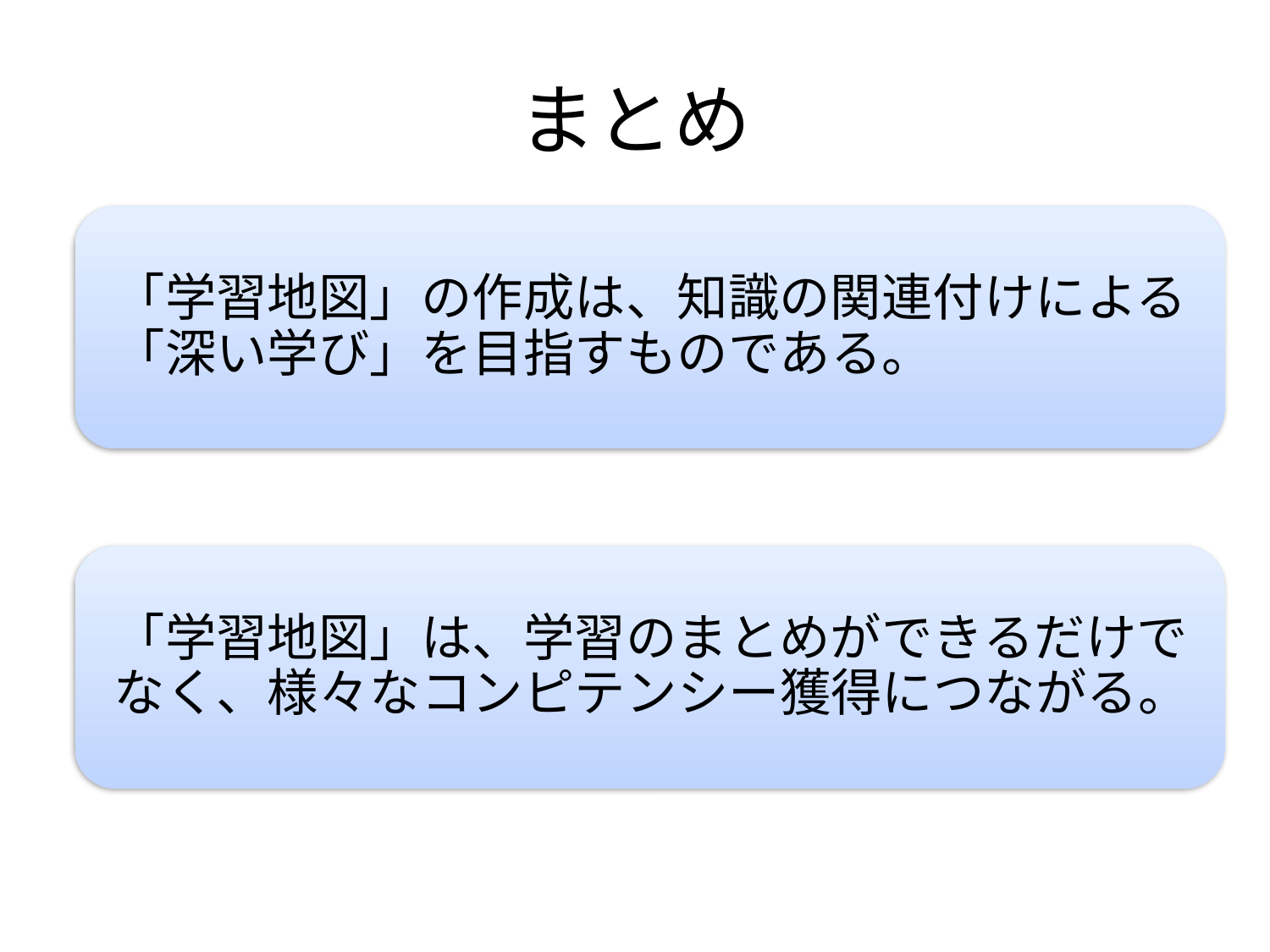

# まとめ
「学習地図」の作成は、知識の関連付けによる「深い学び」を目指すものである。
「学習地図」は、学習のまとめができるだけでなく、様々なコンピテンシー獲得につながる。